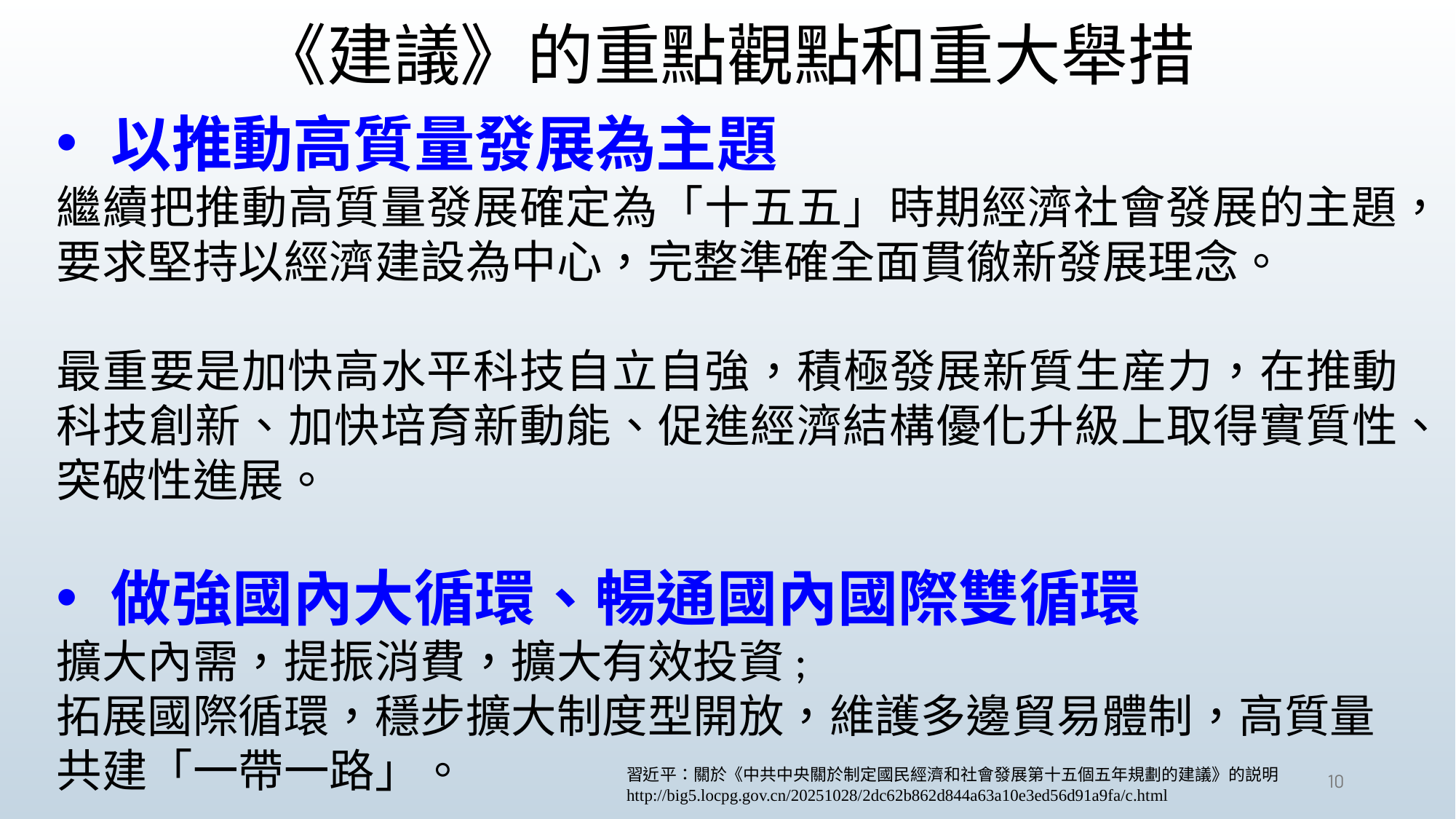

# 《建議》的重點觀點和重大舉措
以推動高質量發展為主題
繼續把推動高質量發展確定為「十五五」時期經濟社會發展的主題，要求堅持以經濟建設為中心，完整準確全面貫徹新發展理念。

最重要是加快高水平科技自立自強，積極發展新質生産力，在推動科技創新、加快培育新動能、促進經濟結構優化升級上取得實質性、突破性進展。

做強國內大循環、暢通國內國際雙循環
擴大內需，提振消費，擴大有效投資;
拓展國際循環，穩步擴大制度型開放，維護多邊貿易體制，高質量共建「一帶一路」。
習近平：關於《中共中央關於制定國民經濟和社會發展第十五個五年規劃的建議》的説明http://big5.locpg.gov.cn/20251028/2dc62b862d844a63a10e3ed56d91a9fa/c.html
10